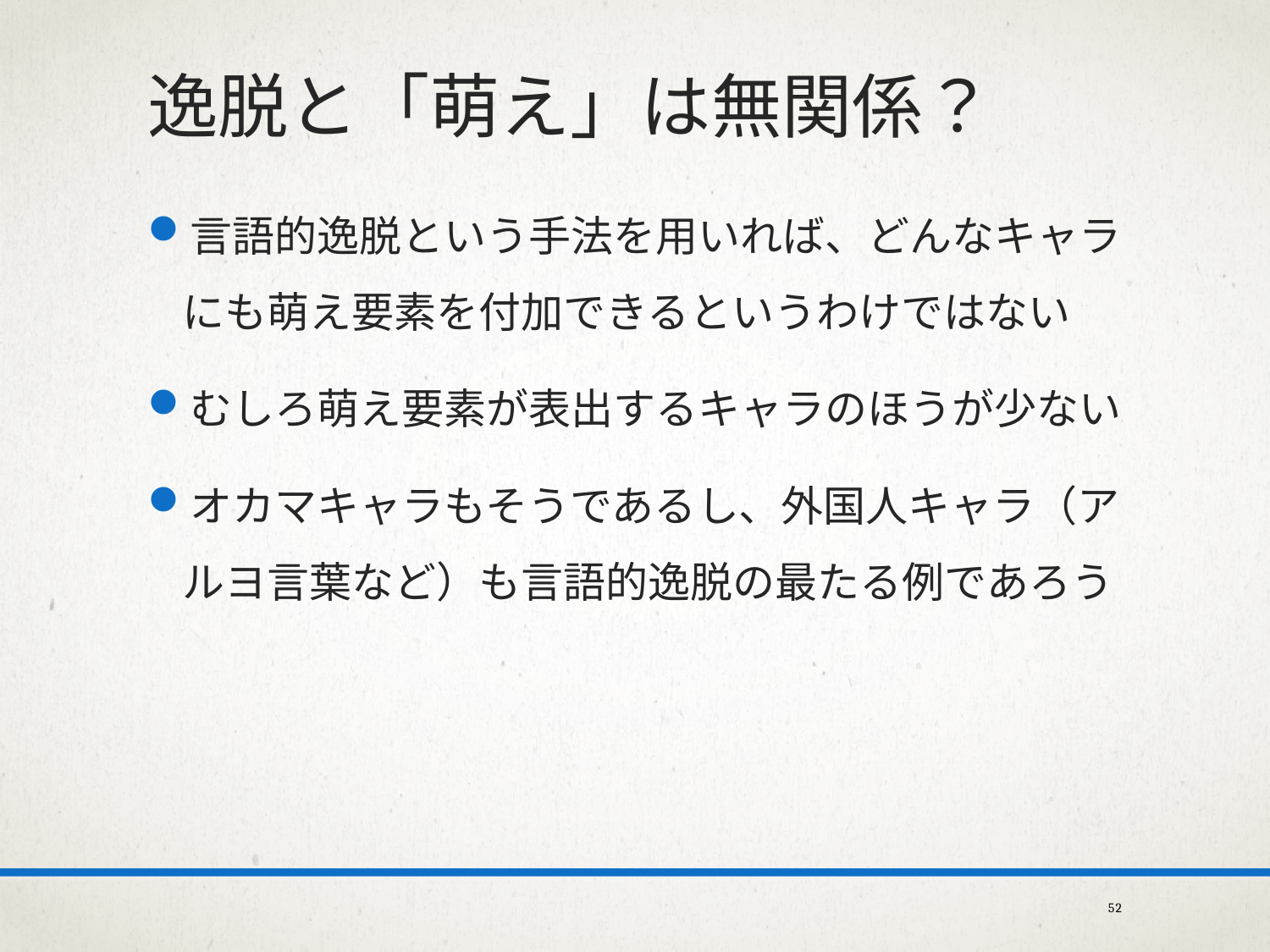

逸脱と「萌え」は無関係？
言語的逸脱という手法を用いれば、どんなキャラにも萌え要素を付加できるというわけではない
むしろ萌え要素が表出するキャラのほうが少ない
オカマキャラもそうであるし、外国人キャラ（アルヨ言葉など）も言語的逸脱の最たる例であろう
52